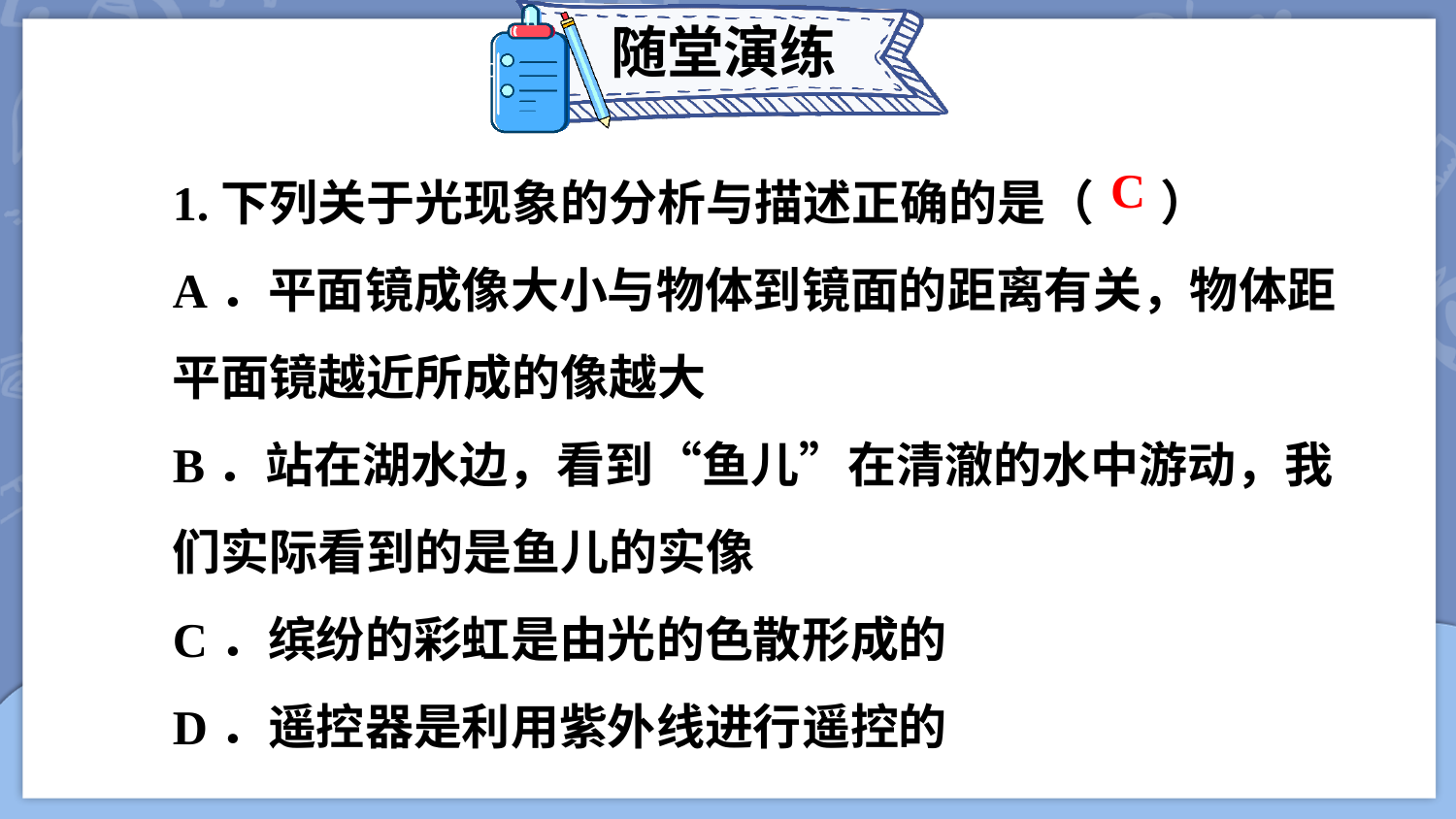

随堂演练
1.下列关于光现象的分析与描述正确的是（      ）
A．平面镜成像大小与物体到镜面的距离有关，物体距平面镜越近所成的像越大
B．站在湖水边，看到“鱼儿”在清澈的水中游动，我们实际看到的是鱼儿的实像
C．缤纷的彩虹是由光的色散形成的
D．遥控器是利用紫外线进行遥控的
C